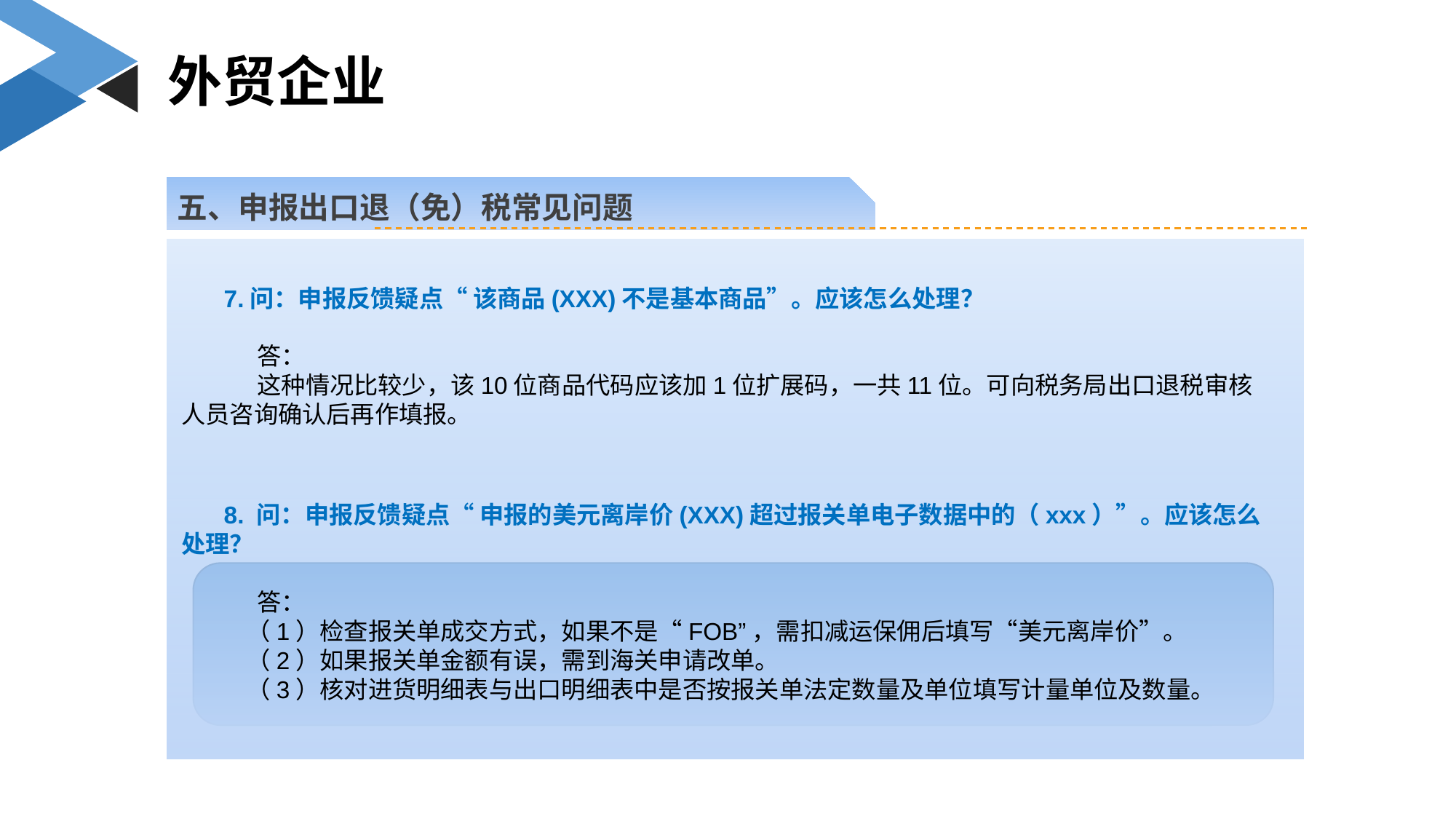

外贸企业

五、申报出口退（免）税常见问题

7.问：申报反馈疑点“ 该商品(XXX)不是基本商品”。应该怎么处理？

       答：
       这种情况比较少，该10位商品代码应该加1位扩展码，一共11位。可向税务局出口退税审核人员咨询确认后再作填报。

8. 问：申报反馈疑点“ 申报的美元离岸价(XXX)超过报关单电子数据中的（xxx）”。应该怎么处理？

       答：
     （1）检查报关单成交方式，如果不是“FOB”，需扣减运保佣后填写“美元离岸价”。
     （2）如果报关单金额有误，需到海关申请改单。
     （3）核对进货明细表与出口明细表中是否按报关单法定数量及单位填写计量单位及数量。